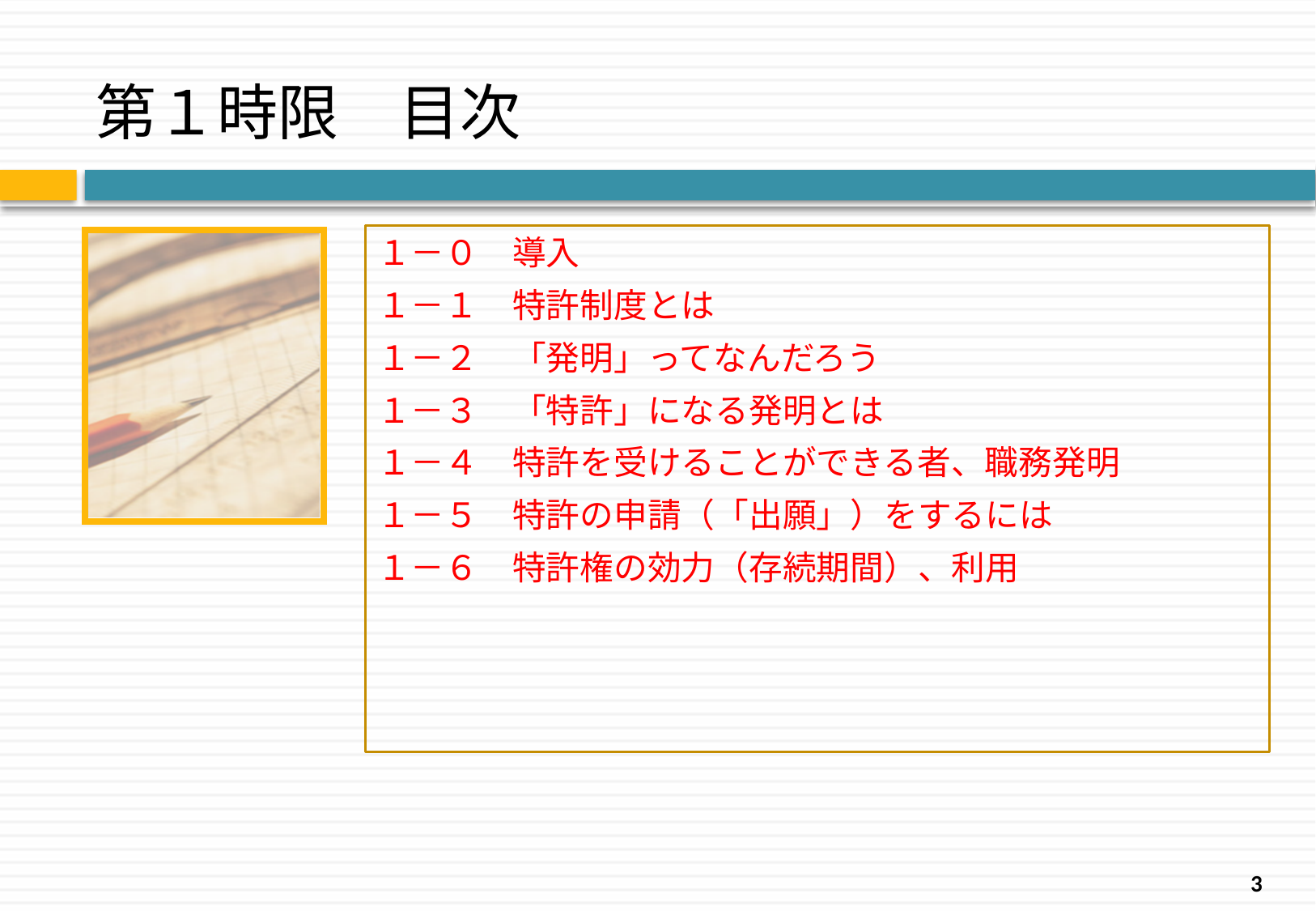

# 第１時限　目次
１－０　導入
１－１　特許制度とは
１－２　「発明」ってなんだろう
１－３　「特許」になる発明とは
１－４　特許を受けることができる者、職務発明
１－５　特許の申請（「出願」）をするには
１－６　特許権の効力（存続期間）、利用
3